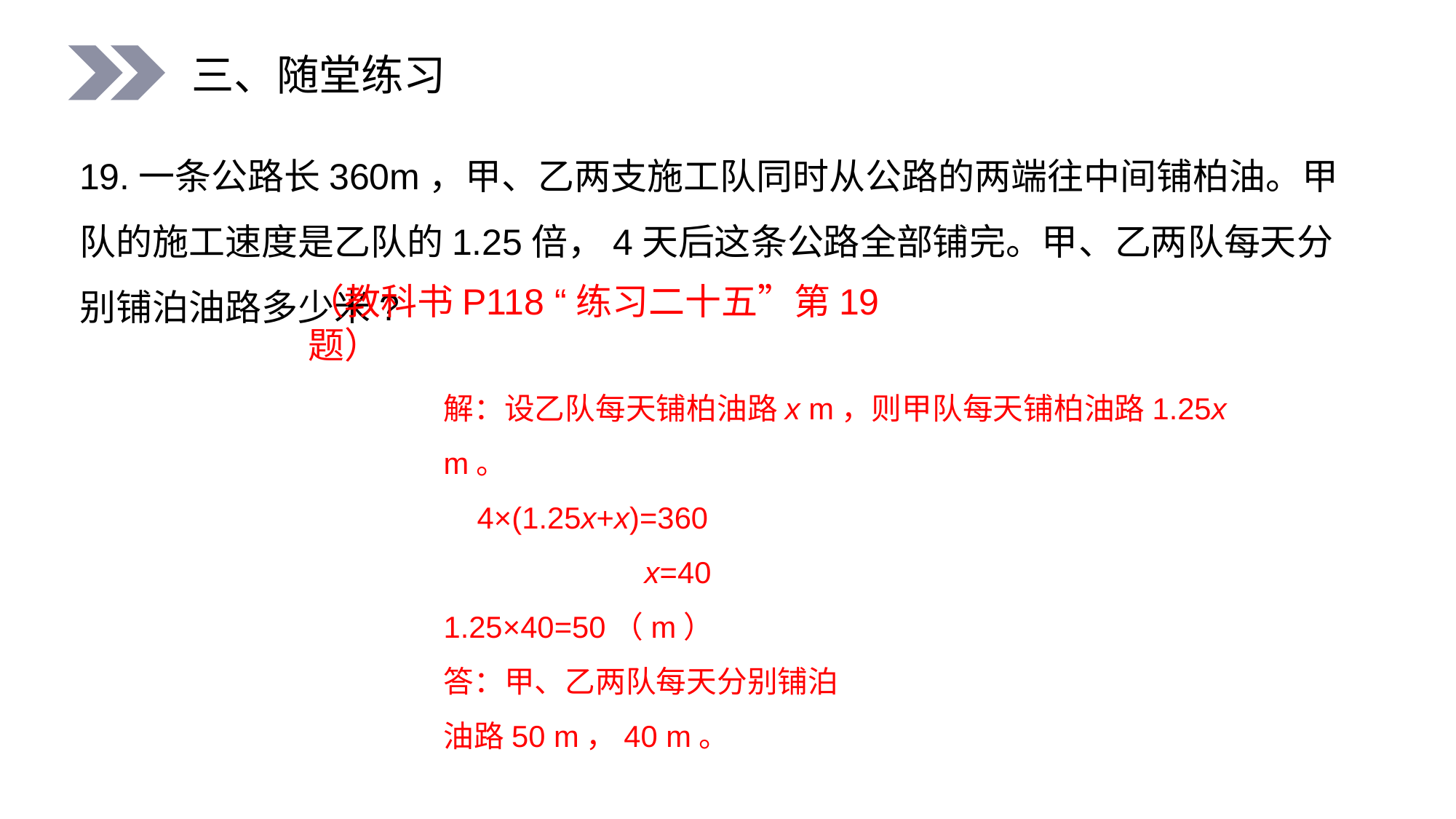

三、随堂练习
19.一条公路长360m，甲、乙两支施工队同时从公路的两端往中间铺柏油。甲队的施工速度是乙队的1.25倍，4天后这条公路全部铺完。甲、乙两队每天分别铺泊油路多少米?
（教科书P118 “练习二十五”第19题）
解：设乙队每天铺柏油路x m，则甲队每天铺柏油路1.25x m。
    4×(1.25x+x)=360
                        x=40
1.25×40=50（m）
答：甲、乙两队每天分别铺泊
油路50 m，40 m。